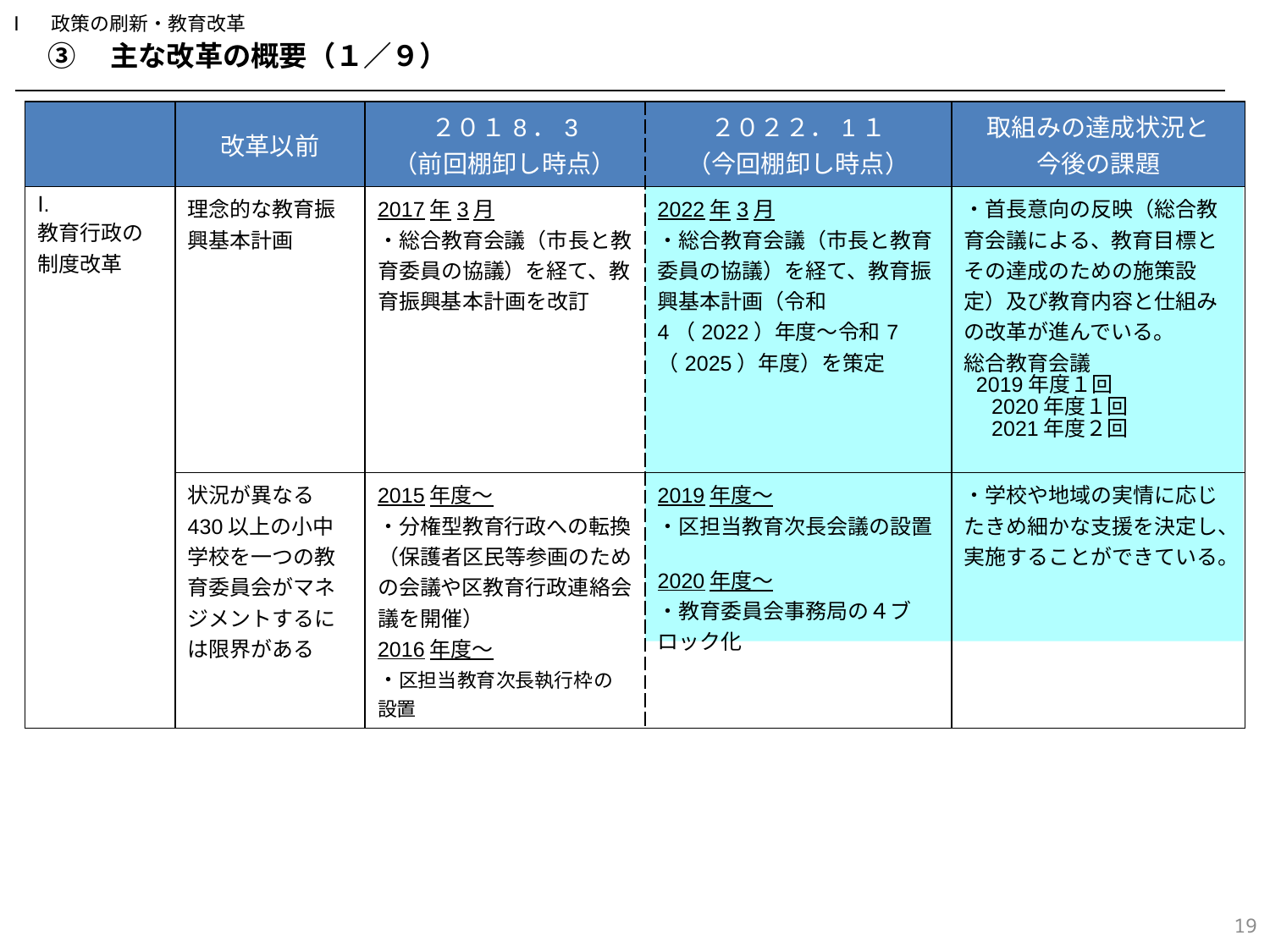

Ⅰ　政策の刷新・教育改革
③　主な改革の概要（１／９）
|  | 改革以前 | ２０１8．3 （前回棚卸し時点） | ２０２２．1１ （今回棚卸し時点） | 取組みの達成状況と 今後の課題 |
| --- | --- | --- | --- | --- |
| Ⅰ. 教育行政の制度改革 | 理念的な教育振興基本計画 | 2017年3月 ・総合教育会議（市長と教育委員の協議）を経て、教育振興基本計画を改訂 | 2022年3月 ・総合教育会議（市長と教育委員の協議）を経て、教育振興基本計画（令和4（2022）年度～令和7（2025）年度）を策定 | ・首長意向の反映（総合教育会議による、教育目標とその達成のための施策設定）及び教育内容と仕組みの改革が進んでいる。 総合教育会議 2019年度１回 　2020年度１回 　2021年度２回 |
|  | 状況が異なる430以上の小中学校を一つの教育委員会がマネジメントするには限界がある | 2015年度～ ・分権型教育行政への転換 （保護者区民等参画のための会議や区教育行政連絡会議を開催） 2016年度～ ・区担当教育次長執行枠の設置 | 2019年度～ ・区担当教育次長会議の設置 2020年度～ ・教育委員会事務局の４ブロック化 | ・学校や地域の実情に応じたきめ細かな支援を決定し、実施することができている。 |

19